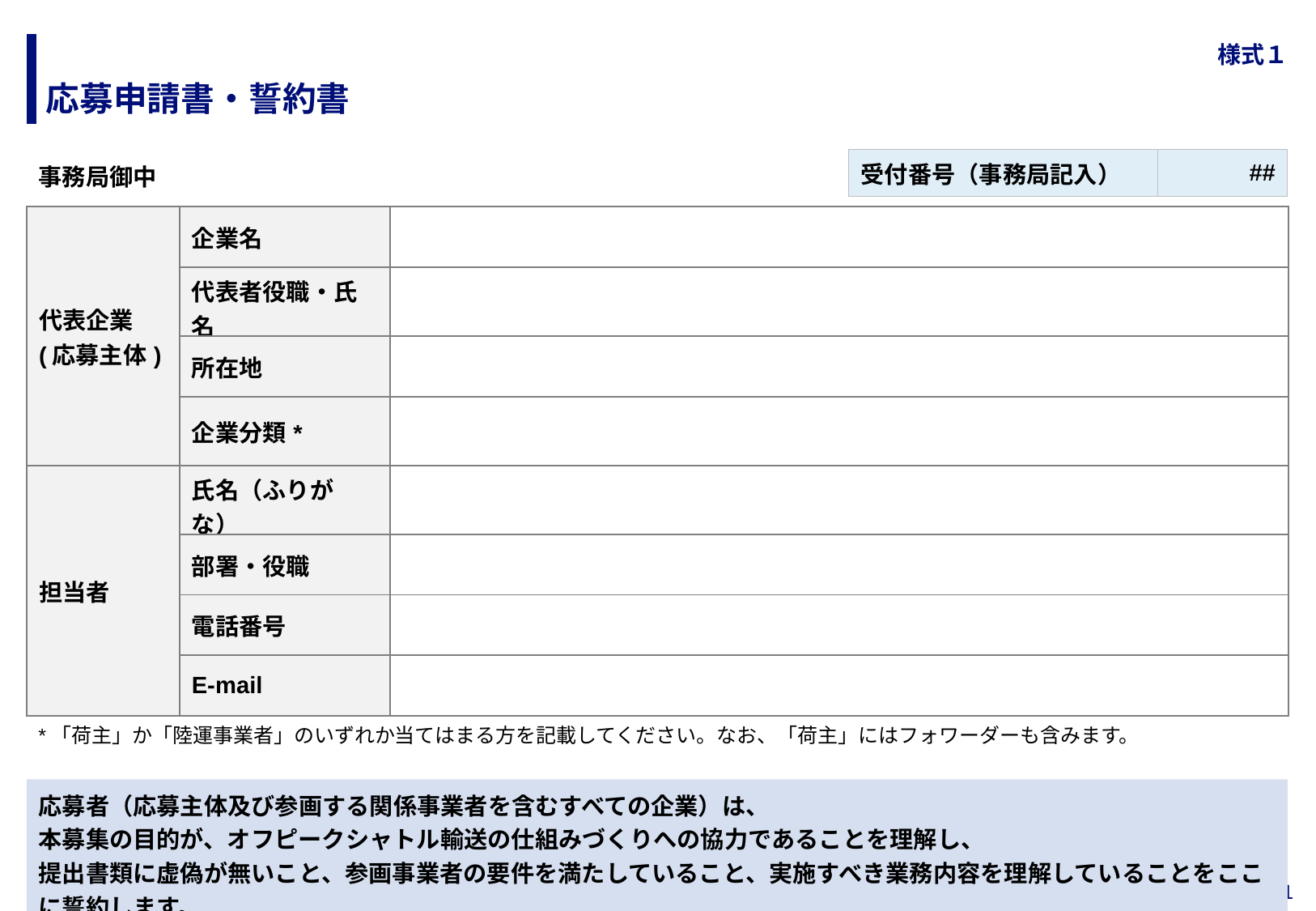

# 様式１
応募申請書・誓約書
| 受付番号（事務局記入） | ## |
| --- | --- |
事務局御中
| 代表企業 (応募主体) | 企業名 |  |
| --- | --- | --- |
|  | 代表者役職・氏名 |  |
|  | 所在地 |  |
|  | 企業分類\* |  |
| 担当者 | 氏名（ふりがな） |  |
|  | 部署・役職 |  |
|  | 電話番号 |  |
|  | E-mail |  |
*「荷主」か「陸運事業者」のいずれか当てはまる方を記載してください。なお、「荷主」にはフォワーダーも含みます。
応募者（応募主体及び参画する関係事業者を含むすべての企業）は、
本募集の目的が、オフピークシャトル輸送の仕組みづくりへの協力であることを理解し、
提出書類に虚偽が無いこと、参画事業者の要件を満たしていること、実施すべき業務内容を理解していることをここに誓約します。